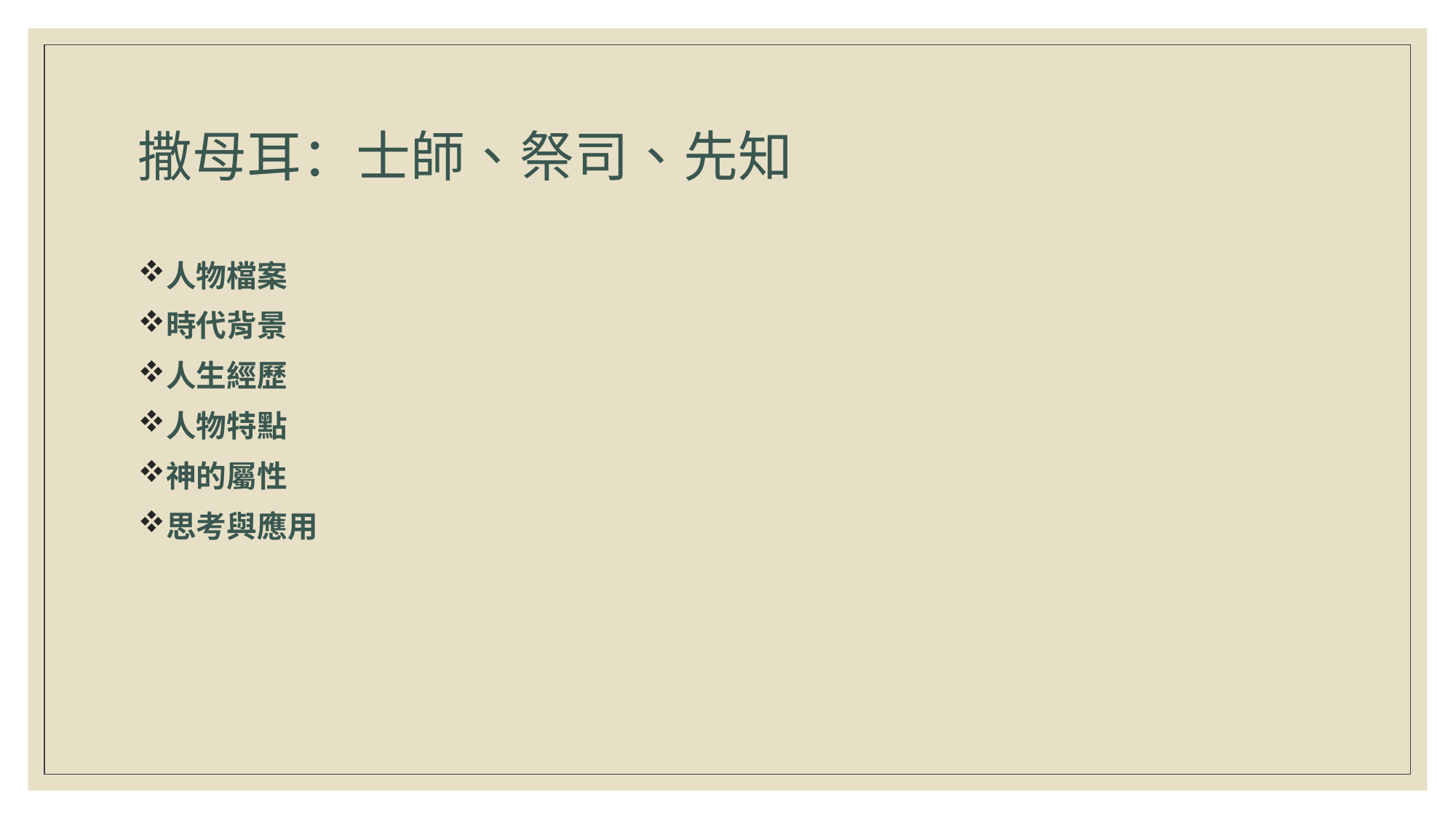

# 撒母耳：士師、祭司、先知
人物檔案
時代背景
人生經歷
人物特點
神的屬性
思考與應用